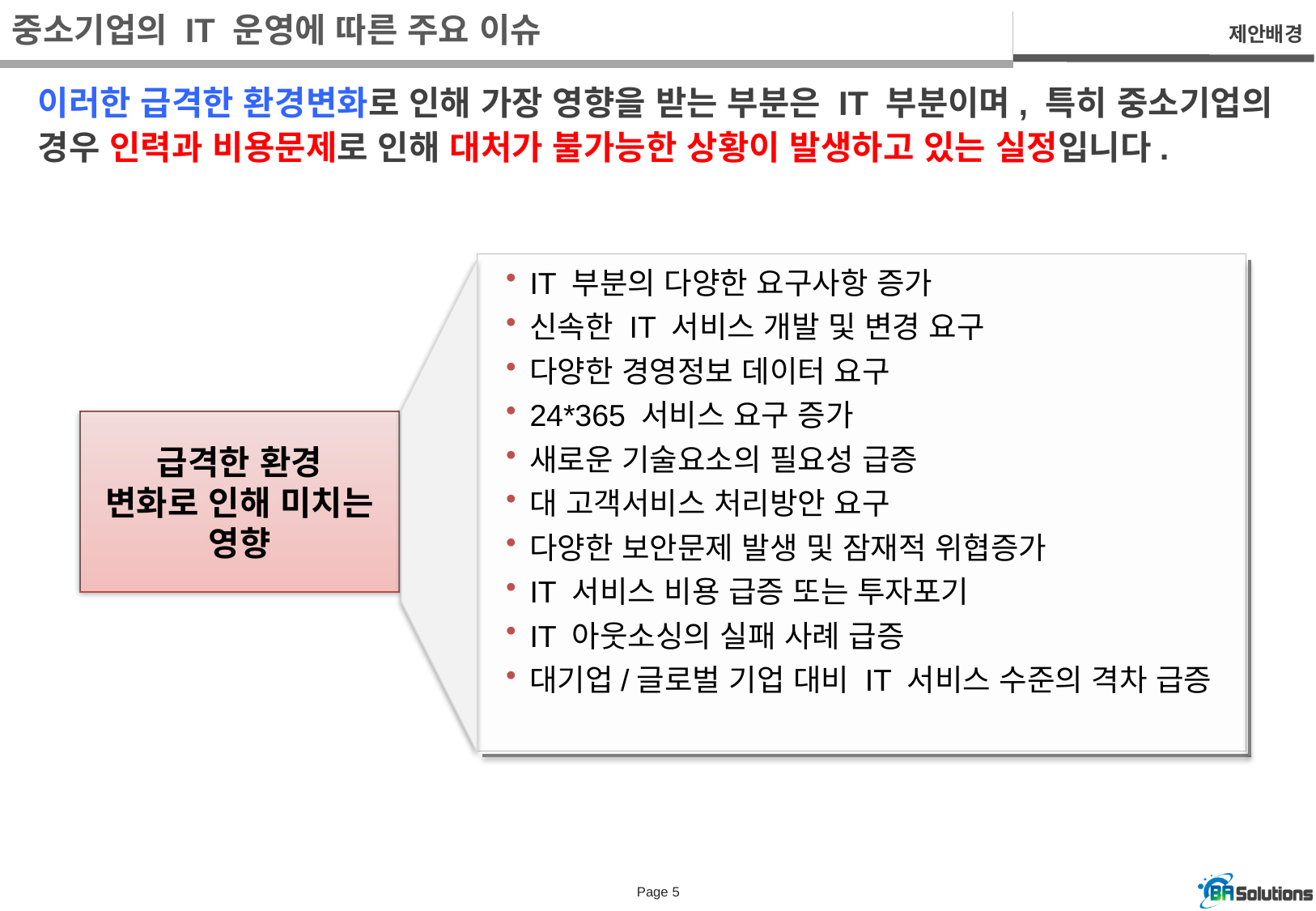

중소기업의 IT 운영에 따른 주요 이슈
제안배경
이러한 급격한 환경변화로 인해 가장 영향을 받는 부분은 IT 부분이며, 특히 중소기업의 경우 인력과 비용문제로 인해 대처가 불가능한 상황이 발생하고 있는 실정입니다.
IT 부분의 다양한 요구사항 증가
신속한 IT 서비스 개발 및 변경 요구
다양한 경영정보 데이터 요구
24*365 서비스 요구 증가
새로운 기술요소의 필요성 급증
대 고객서비스 처리방안 요구
다양한 보안문제 발생 및 잠재적 위협증가
IT 서비스 비용 급증 또는 투자포기
IT 아웃소싱의 실패 사례 급증
대기업/글로벌 기업 대비 IT 서비스 수준의 격차 급증

급격한 환경
변화로 인해 미치는 영향